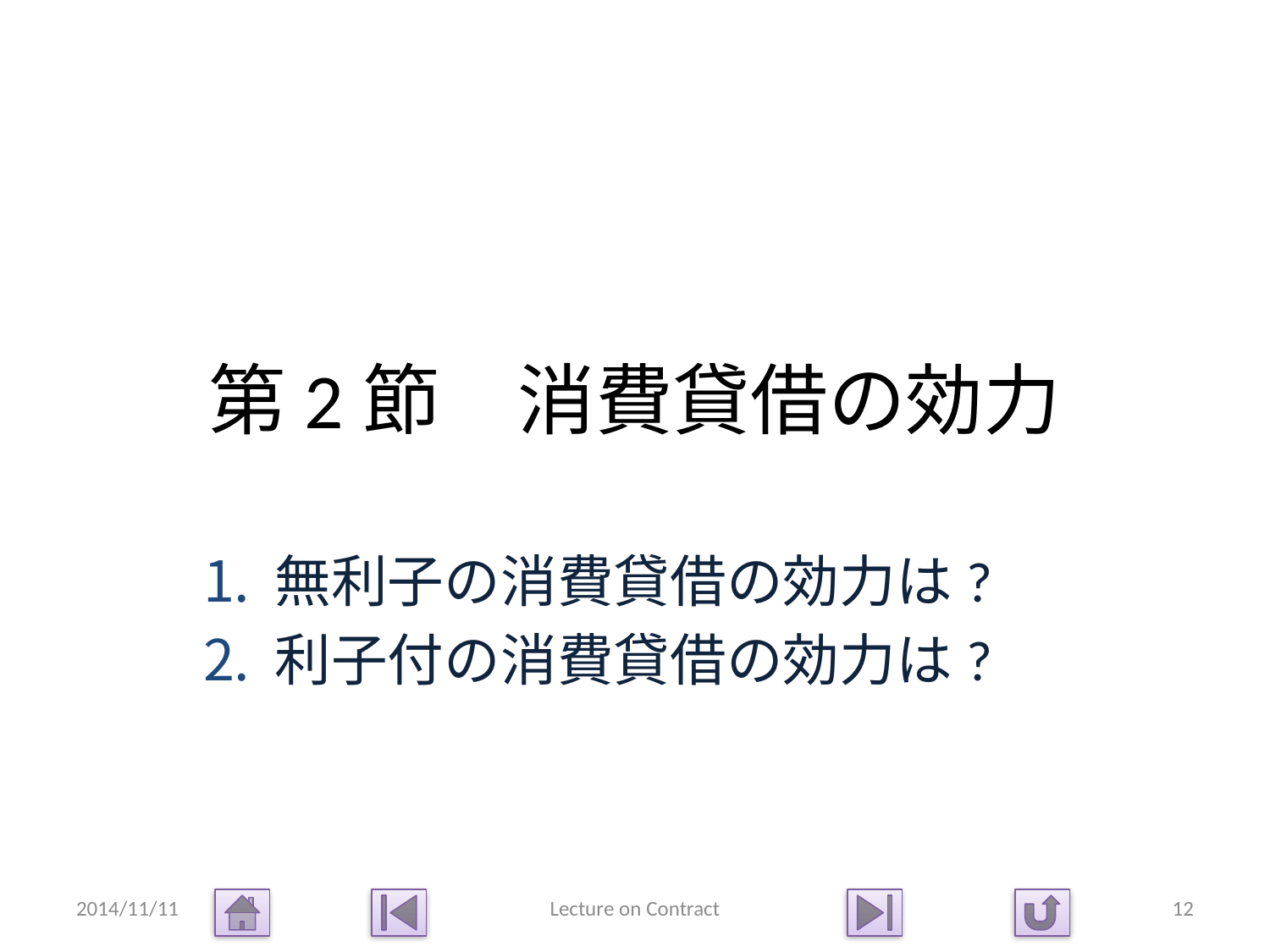

# 第2節　消費貸借の効力
無利子の消費貸借の効力は?
利子付の消費貸借の効力は?
2014/11/11
Lecture on Contract
12